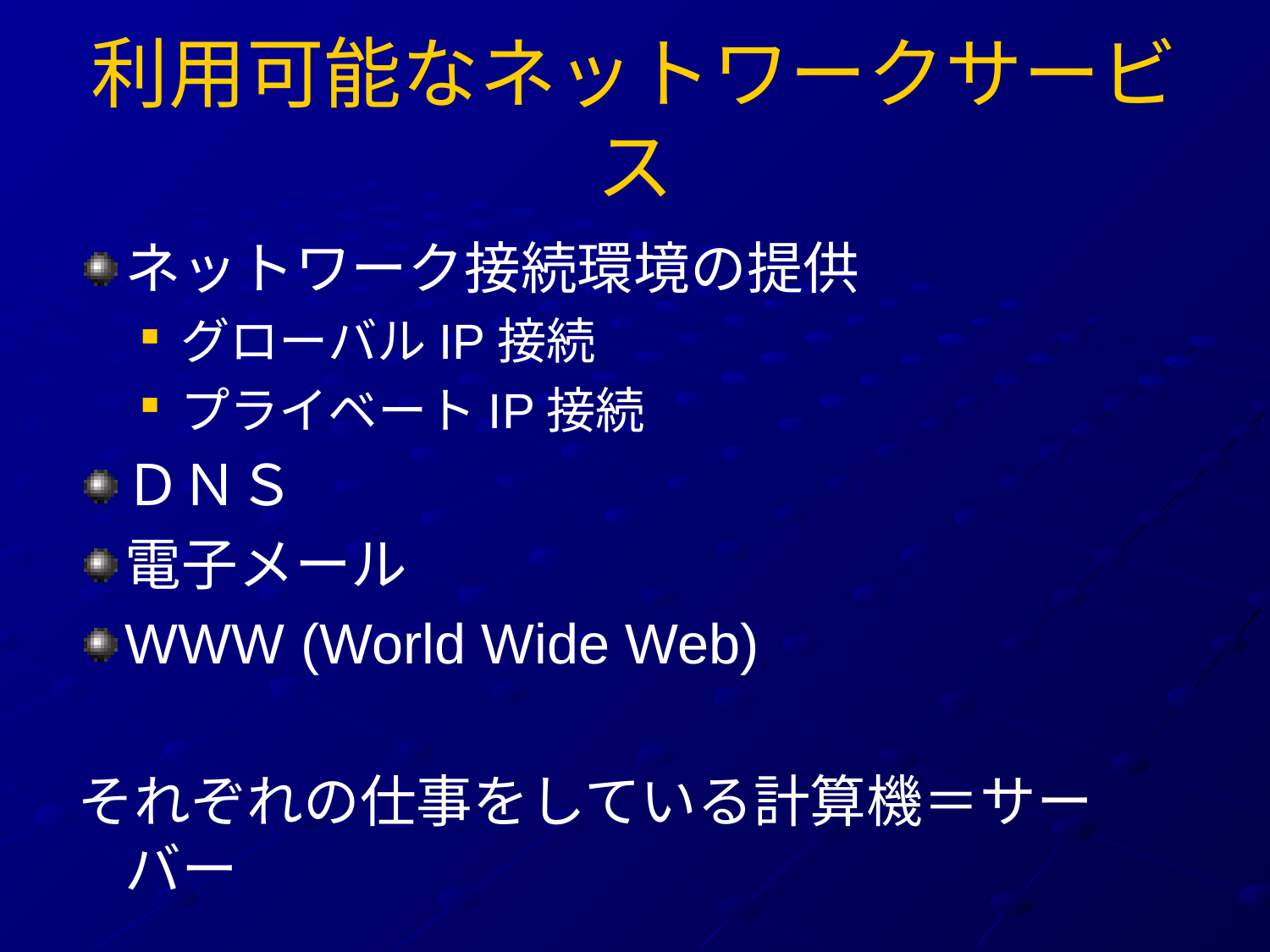

# 利用可能なネットワークサービス
ネットワーク接続環境の提供
グローバルIP接続
プライベートIP接続
ＤＮＳ
電子メール
WWW (World Wide Web)

それぞれの仕事をしている計算機＝サーバー